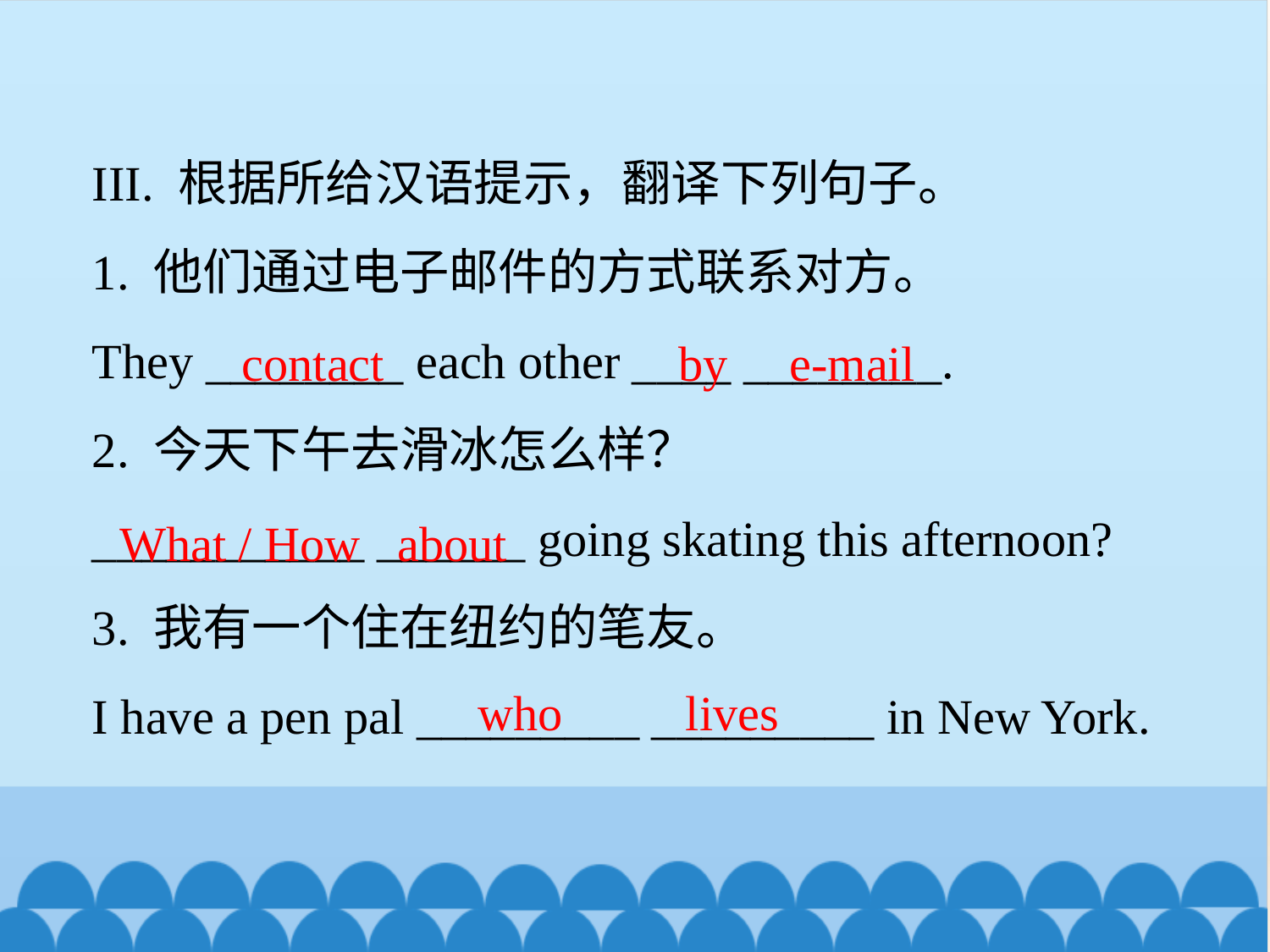

III. 根据所给汉语提示，翻译下列句子。
1. 他们通过电子邮件的方式联系对方。
They ________ each other ____ ________.
2. 今天下午去滑冰怎么样？
___________ ______ going skating this afternoon?
3. 我有一个住在纽约的笔友。
I have a pen pal _________ _________ in New York.
contact                        by     e-mail
What / How   about
who          lives